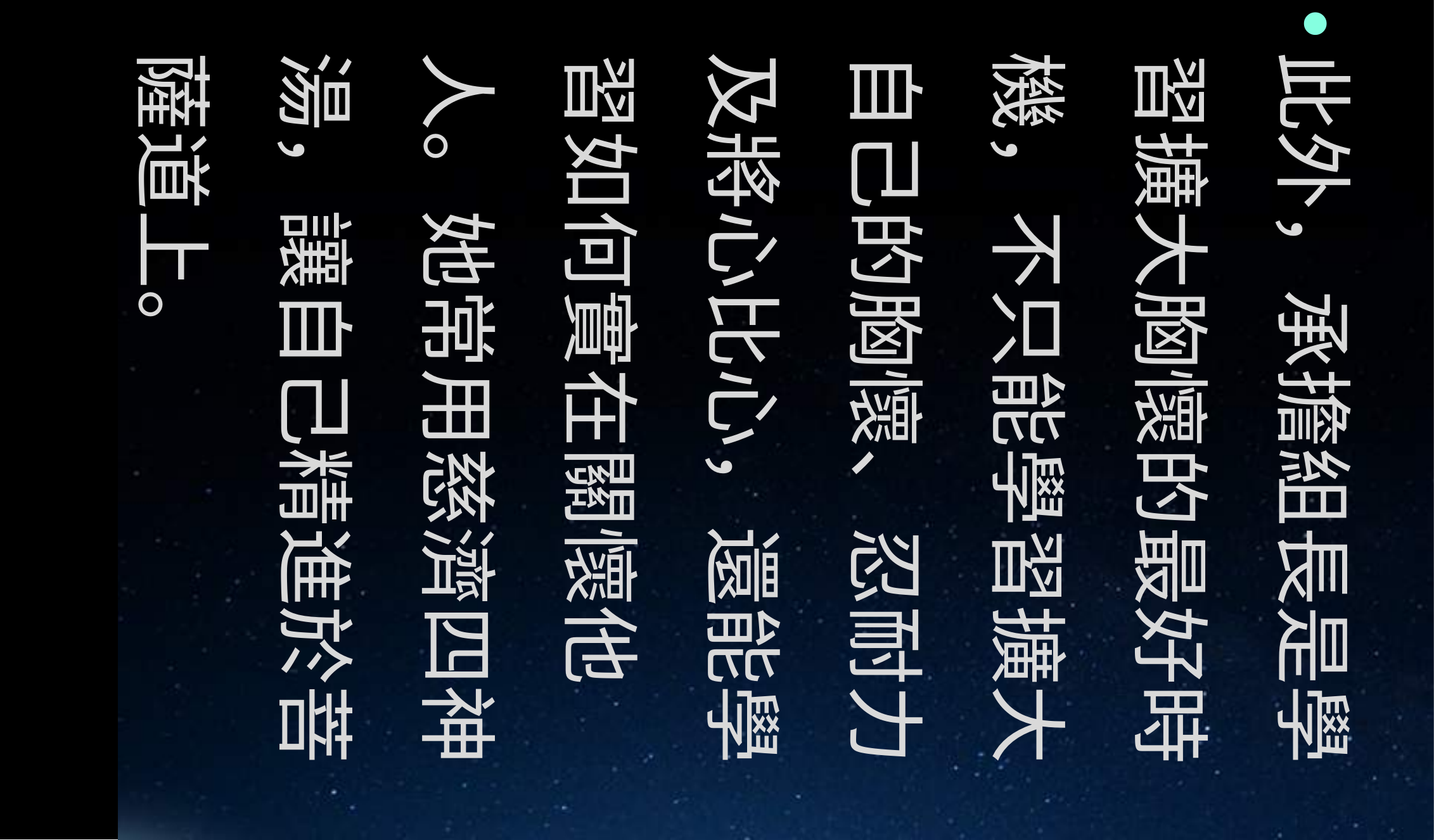

此外，承擔組長是學習擴大胸懷的最好時機，不只能學習擴大自己的胸懷、忍耐力及將心比心，還能學習如何實在關懷他人。她常用慈濟四神湯，讓自己精進於菩薩道上。